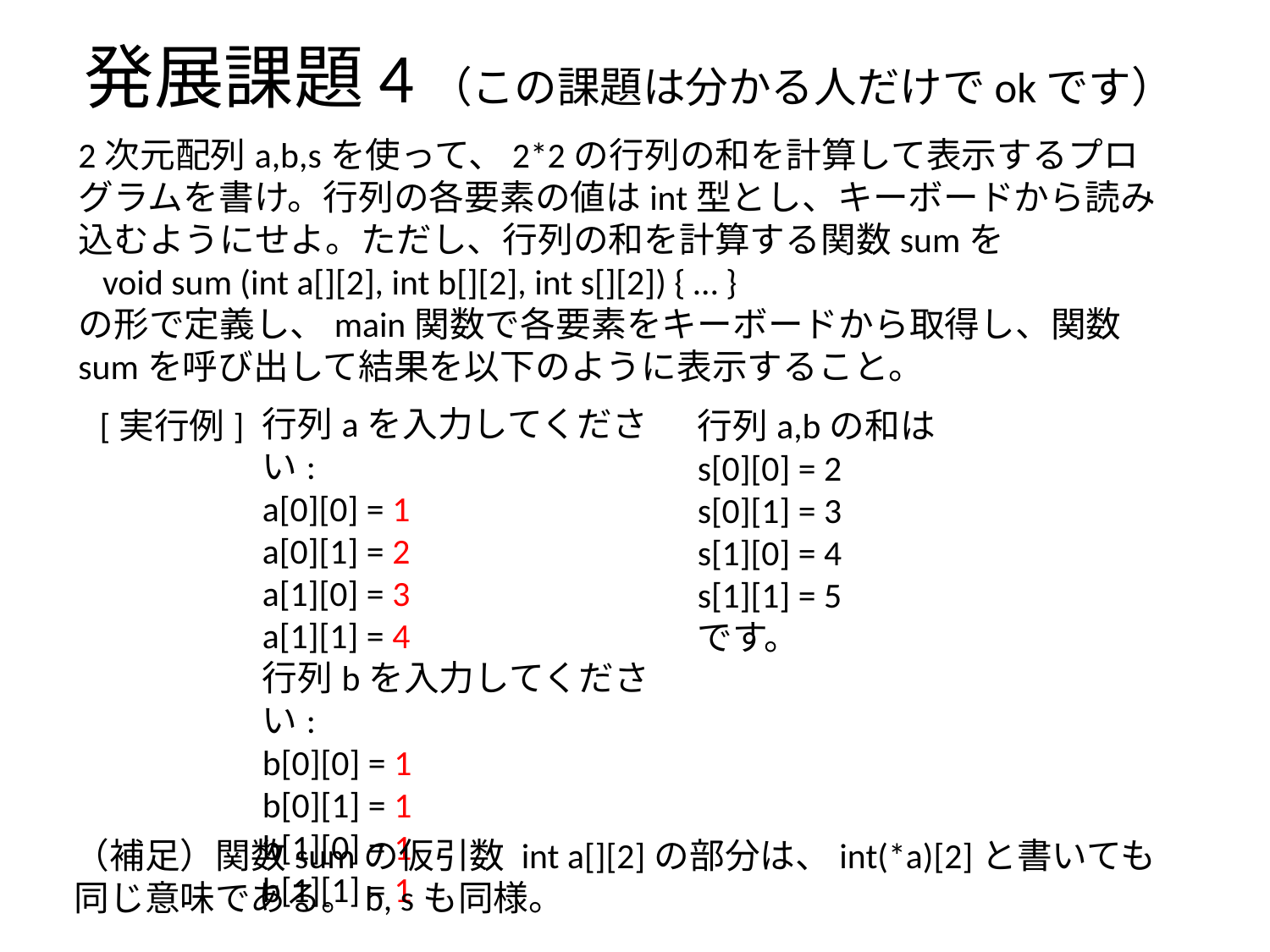

# 発展課題4（この課題は分かる人だけでokです）
2次元配列a,b,sを使って、2*2の行列の和を計算して表示するプログラムを書け。行列の各要素の値はint型とし、キーボードから読み込むようにせよ。ただし、行列の和を計算する関数sumを
   void sum (int a[][2], int b[][2], int s[][2]) { … }
の形で定義し、main関数で各要素をキーボードから取得し、関数sumを呼び出して結果を以下のように表示すること。
行列aを入力してください:
a[0][0] = 1
a[0][1] = 2
a[1][0] = 3
a[1][1] = 4
行列bを入力してください:
b[0][0] = 1
b[0][1] = 1
b[1][0] = 1
b[1][1] = 1
[実行例]
行列a,bの和は
s[0][0] = 2
s[0][1] = 3
s[1][0] = 4
s[1][1] = 5
です。
（補足）関数sumの仮引数 int a[][2]の部分は、int(*a)[2]と書いても同じ意味である。b, sも同様。